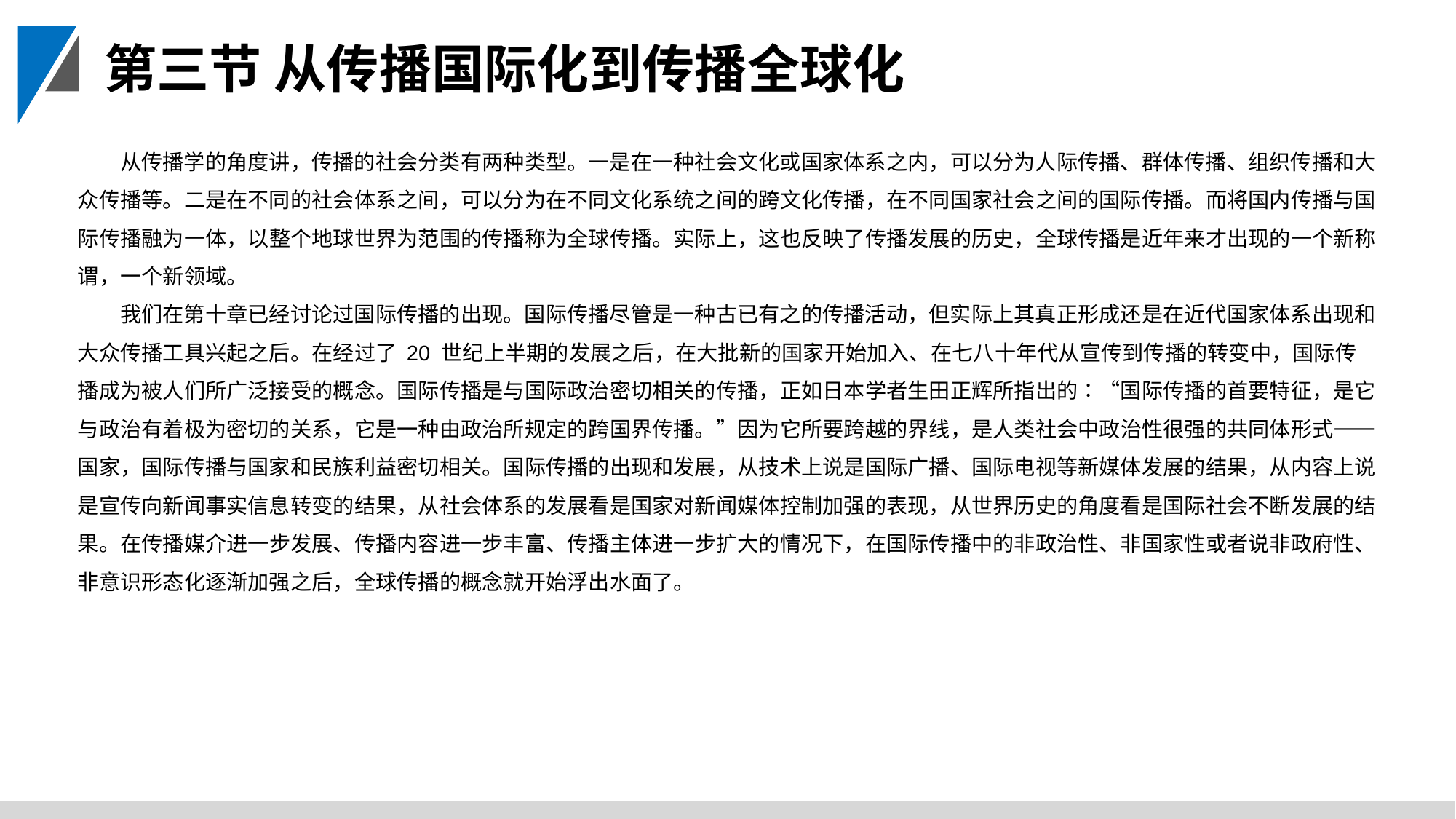

第三节 从传播国际化到传播全球化
从传播学的角度讲，传播的社会分类有两种类型。一是在一种社会文化或国家体系之内，可以分为人际传播、群体传播、组织传播和大众传播等。二是在不同的社会体系之间，可以分为在不同文化系统之间的跨文化传播，在不同国家社会之间的国际传播。而将国内传播与国际传播融为一体，以整个地球世界为范围的传播称为全球传播。实际上，这也反映了传播发展的历史，全球传播是近年来才出现的一个新称谓，一个新领域。
我们在第十章已经讨论过国际传播的出现。国际传播尽管是一种古已有之的传播活动，但实际上其真正形成还是在近代国家体系出现和大众传播工具兴起之后。在经过了 20 世纪上半期的发展之后，在大批新的国家开始加入、在七八十年代从宣传到传播的转变中，国际传播成为被人们所广泛接受的概念。国际传播是与国际政治密切相关的传播，正如日本学者生田正辉所指出的∶“国际传播的首要特征，是它与政治有着极为密切的关系，它是一种由政治所规定的跨国界传播。”因为它所要跨越的界线，是人类社会中政治性很强的共同体形式——国家，国际传播与国家和民族利益密切相关。国际传播的出现和发展，从技术上说是国际广播、国际电视等新媒体发展的结果，从内容上说是宣传向新闻事实信息转变的结果，从社会体系的发展看是国家对新闻媒体控制加强的表现，从世界历史的角度看是国际社会不断发展的结果。在传播媒介进一步发展、传播内容进一步丰富、传播主体进一步扩大的情况下，在国际传播中的非政治性、非国家性或者说非政府性、非意识形态化逐渐加强之后，全球传播的概念就开始浮出水面了。